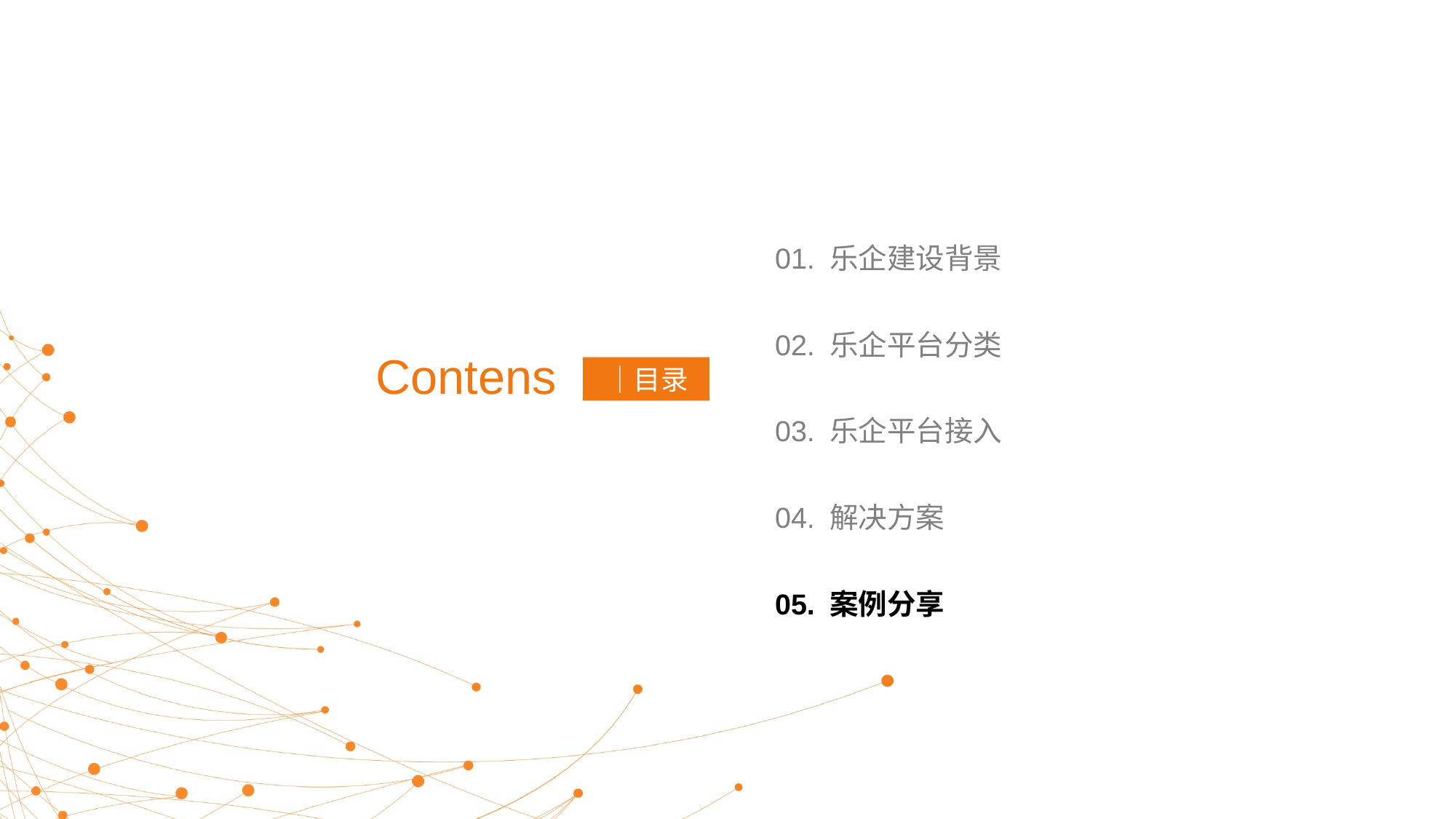

01. 乐企建设背景
02. 乐企平台分类
03. 乐企平台接入
04. 解决方案
05. 案例分享
Contens
 ｜目录
JC DIGITAL
TRANSFORMATION